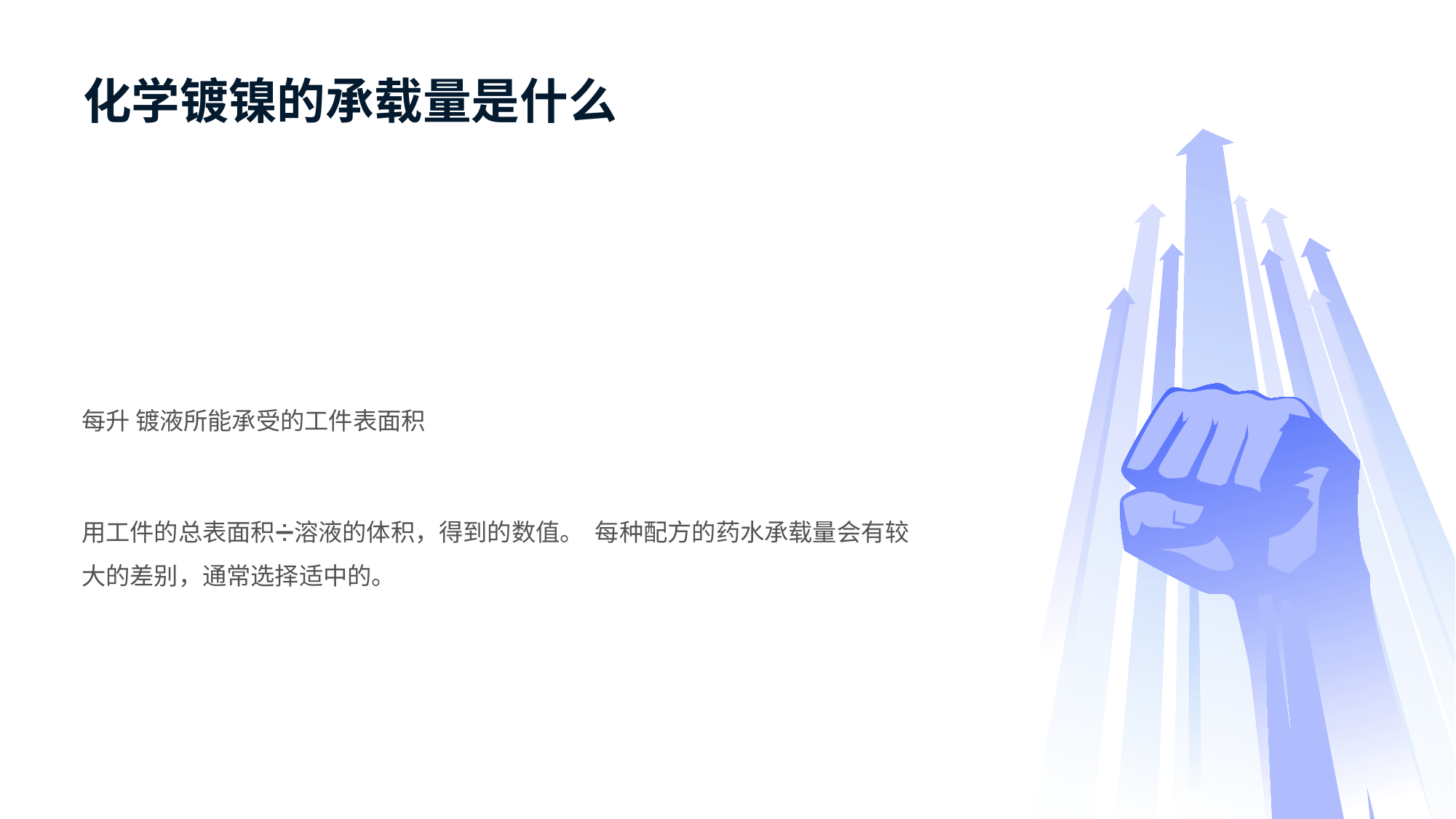

# 化学镀镍的承载量是什么

每升 镀液所能承受的工件表面积

用工件的总表面积➗溶液的体积，得到的数值。  每种配方的药水承载量会有较大的差别，通常选择适中的。